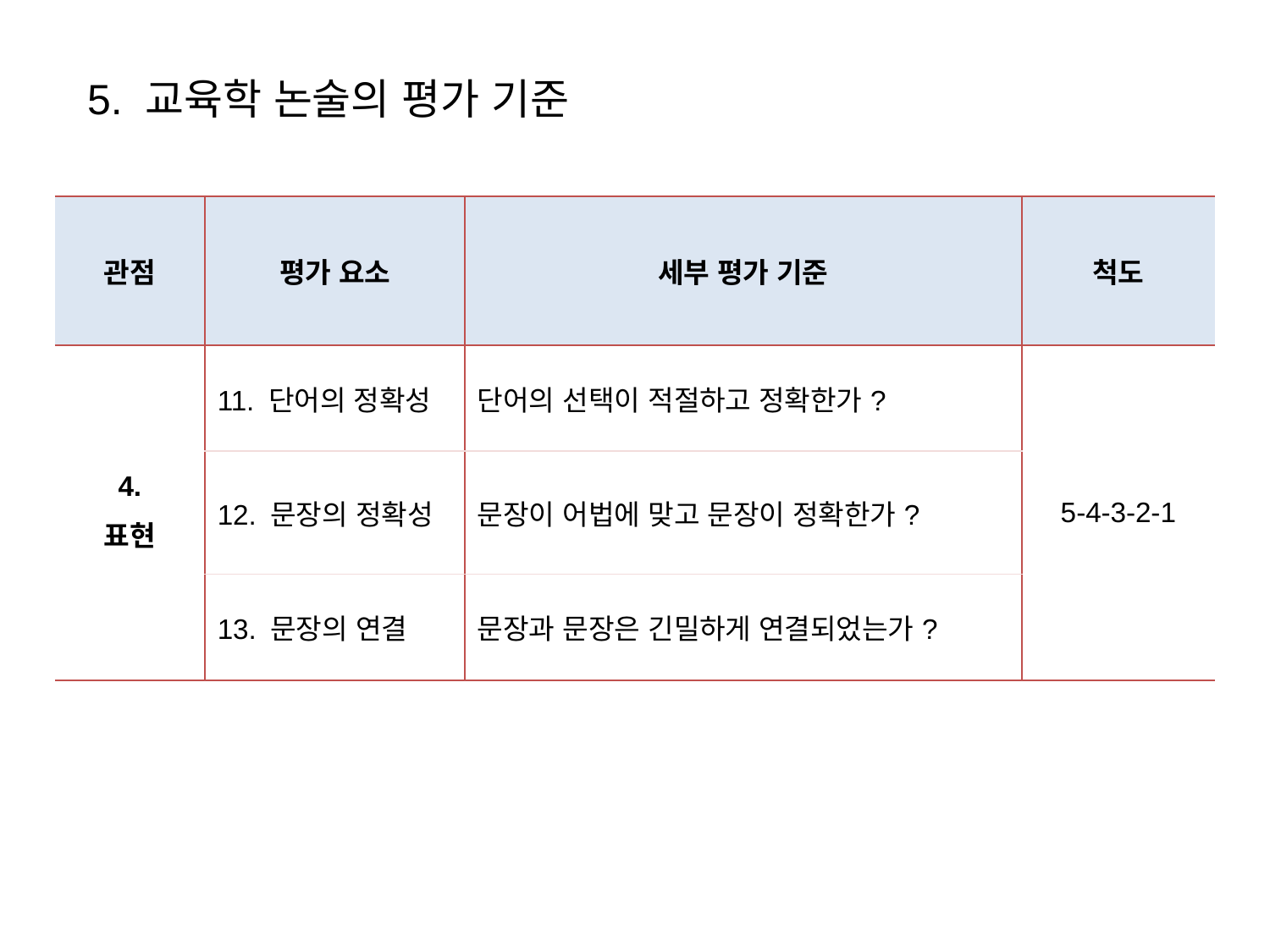

5. 교육학 논술의 평가 기준
| 관점 | 평가 요소 | 세부 평가 기준 | 척도 |
| --- | --- | --- | --- |
| 4. 표현 | 11. 단어의 정확성 | 단어의 선택이 적절하고 정확한가? | 5-4-3-2-1 |
|  | 12. 문장의 정확성 | 문장이 어법에 맞고 문장이 정확한가? |  |
|  | 13. 문장의 연결 | 문장과 문장은 긴밀하게 연결되었는가? |  |